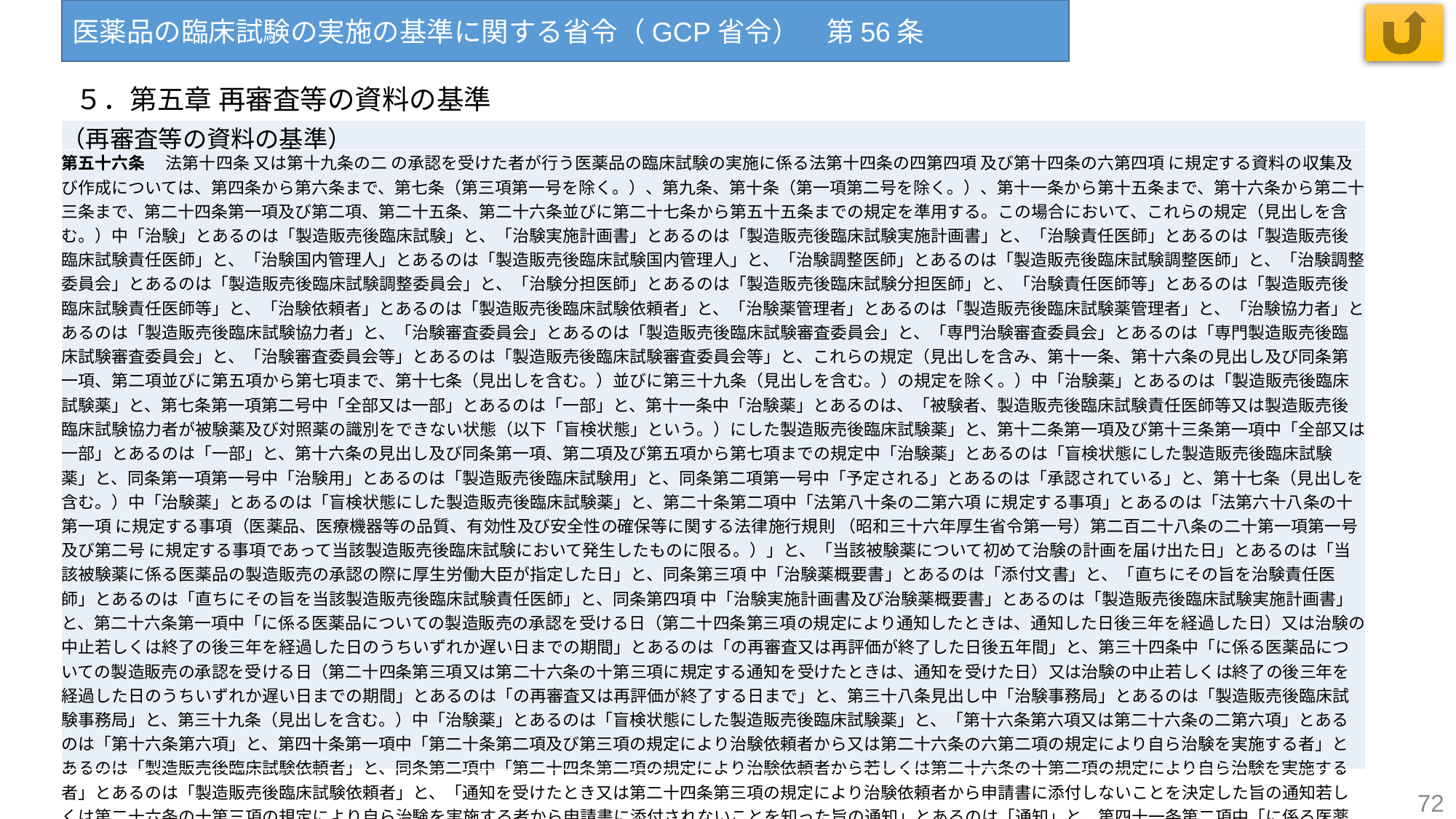

医薬品の臨床試験の実施の基準に関する省令（GCP省令）　第56条

５．第五章 再審査等の資料の基準
| （再審査等の資料の基準） |
| --- |
| 第五十六条 　法第十四条 又は第十九条の二 の承認を受けた者が行う医薬品の臨床試験の実施に係る法第十四条の四第四項 及び第十四条の六第四項 に規定する資料の収集及び作成については、第四条から第六条まで、第七条（第三項第一号を除く。）、第九条、第十条（第一項第二号を除く。）、第十一条から第十五条まで、第十六条から第二十三条まで、第二十四条第一項及び第二項、第二十五条、第二十六条並びに第二十七条から第五十五条までの規定を準用する。この場合において、これらの規定（見出しを含む。）中「治験」とあるのは「製造販売後臨床試験」と、「治験実施計画書」とあるのは「製造販売後臨床試験実施計画書」と、「治験責任医師」とあるのは「製造販売後臨床試験責任医師」と、「治験国内管理人」とあるのは「製造販売後臨床試験国内管理人」と、「治験調整医師」とあるのは「製造販売後臨床試験調整医師」と、「治験調整委員会」とあるのは「製造販売後臨床試験調整委員会」と、「治験分担医師」とあるのは「製造販売後臨床試験分担医師」と、「治験責任医師等」とあるのは「製造販売後臨床試験責任医師等」と、「治験依頼者」とあるのは「製造販売後臨床試験依頼者」と、「治験薬管理者」とあるのは「製造販売後臨床試験薬管理者」と、「治験協力者」とあるのは「製造販売後臨床試験協力者」と、「治験審査委員会」とあるのは「製造販売後臨床試験審査委員会」と、「専門治験審査委員会」とあるのは「専門製造販売後臨床試験審査委員会」と、「治験審査委員会等」とあるのは「製造販売後臨床試験審査委員会等」と、これらの規定（見出しを含み、第十一条、第十六条の見出し及び同条第一項、第二項並びに第五項から第七項まで、第十七条（見出しを含む。）並びに第三十九条（見出しを含む。）の規定を除く。）中「治験薬」とあるのは「製造販売後臨床試験薬」と、第七条第一項第二号中「全部又は一部」とあるのは「一部」と、第十一条中「治験薬」とあるのは、「被験者、製造販売後臨床試験責任医師等又は製造販売後臨床試験協力者が被験薬及び対照薬の識別をできない状態（以下「盲検状態」という。）にした製造販売後臨床試験薬」と、第十二条第一項及び第十三条第一項中「全部又は一部」とあるのは「一部」と、第十六条の見出し及び同条第一項、第二項及び第五項から第七項までの規定中「治験薬」とあるのは「盲検状態にした製造販売後臨床試験薬」と、同条第一項第一号中「治験用」とあるのは「製造販売後臨床試験用」と、同条第二項第一号中「予定される」とあるのは「承認されている」と、第十七条（見出しを含む。）中「治験薬」とあるのは「盲検状態にした製造販売後臨床試験薬」と、第二十条第二項中「法第八十条の二第六項 に規定する事項」とあるのは「法第六十八条の十第一項 に規定する事項（医薬品、医療機器等の品質、有効性及び安全性の確保等に関する法律施行規則 （昭和三十六年厚生省令第一号）第二百二十八条の二十第一項第一号 及び第二号 に規定する事項であって当該製造販売後臨床試験において発生したものに限る。）」と、「当該被験薬について初めて治験の計画を届け出た日」とあるのは「当該被験薬に係る医薬品の製造販売の承認の際に厚生労働大臣が指定した日」と、同条第三項 中「治験薬概要書」とあるのは「添付文書」と、「直ちにその旨を治験責任医師」とあるのは「直ちにその旨を当該製造販売後臨床試験責任医師」と、同条第四項 中「治験実施計画書及び治験薬概要書」とあるのは「製造販売後臨床試験実施計画書」と、第二十六条第一項中「に係る医薬品についての製造販売の承認を受ける日（第二十四条第三項の規定により通知したときは、通知した日後三年を経過した日）又は治験の中止若しくは終了の後三年を経過した日のうちいずれか遅い日までの期間」とあるのは「の再審査又は再評価が終了した日後五年間」と、第三十四条中「に係る医薬品についての製造販売の承認を受ける日（第二十四条第三項又は第二十六条の十第三項に規定する通知を受けたときは、通知を受けた日）又は治験の中止若しくは終了の後三年を経過した日のうちいずれか遅い日までの期間」とあるのは「の再審査又は再評価が終了する日まで」と、第三十八条見出し中「治験事務局」とあるのは「製造販売後臨床試験事務局」と、第三十九条（見出しを含む。）中「治験薬」とあるのは「盲検状態にした製造販売後臨床試験薬」と、「第十六条第六項又は第二十六条の二第六項」とあるのは「第十六条第六項」と、第四十条第一項中「第二十条第二項及び第三項の規定により治験依頼者から又は第二十六条の六第二項の規定により自ら治験を実施する者」とあるのは「製造販売後臨床試験依頼者」と、同条第二項中「第二十四条第二項の規定により治験依頼者から若しくは第二十六条の十第二項の規定により自ら治験を実施する者」とあるのは「製造販売後臨床試験依頼者」と、「通知を受けたとき又は第二十四条第三項の規定により治験依頼者から申請書に添付しないことを決定した旨の通知若しくは第二十六条の十第三項の規定により自ら治験を実施する者から申請書に添付されないことを知った旨の通知」とあるのは「通知」と、第四十一条第二項中「に係る医薬品についての製造販売の承認を受ける日（第二十四条第三項又は第二十六条の十第三項の規定により通知を受けたときは、通知を受けた日後三年を経過した日）又は治験の中止若しくは終了の後三年を経過した日のうちいずれか遅い日までの期間」とあるのは「の再審査又は再評価が終了する日まで」と、第四十二条第二号中「治験実施計画書、治験薬概要書」とあるのは「製造販売後臨床試験実施計画書」と読み替えるものとする。 |